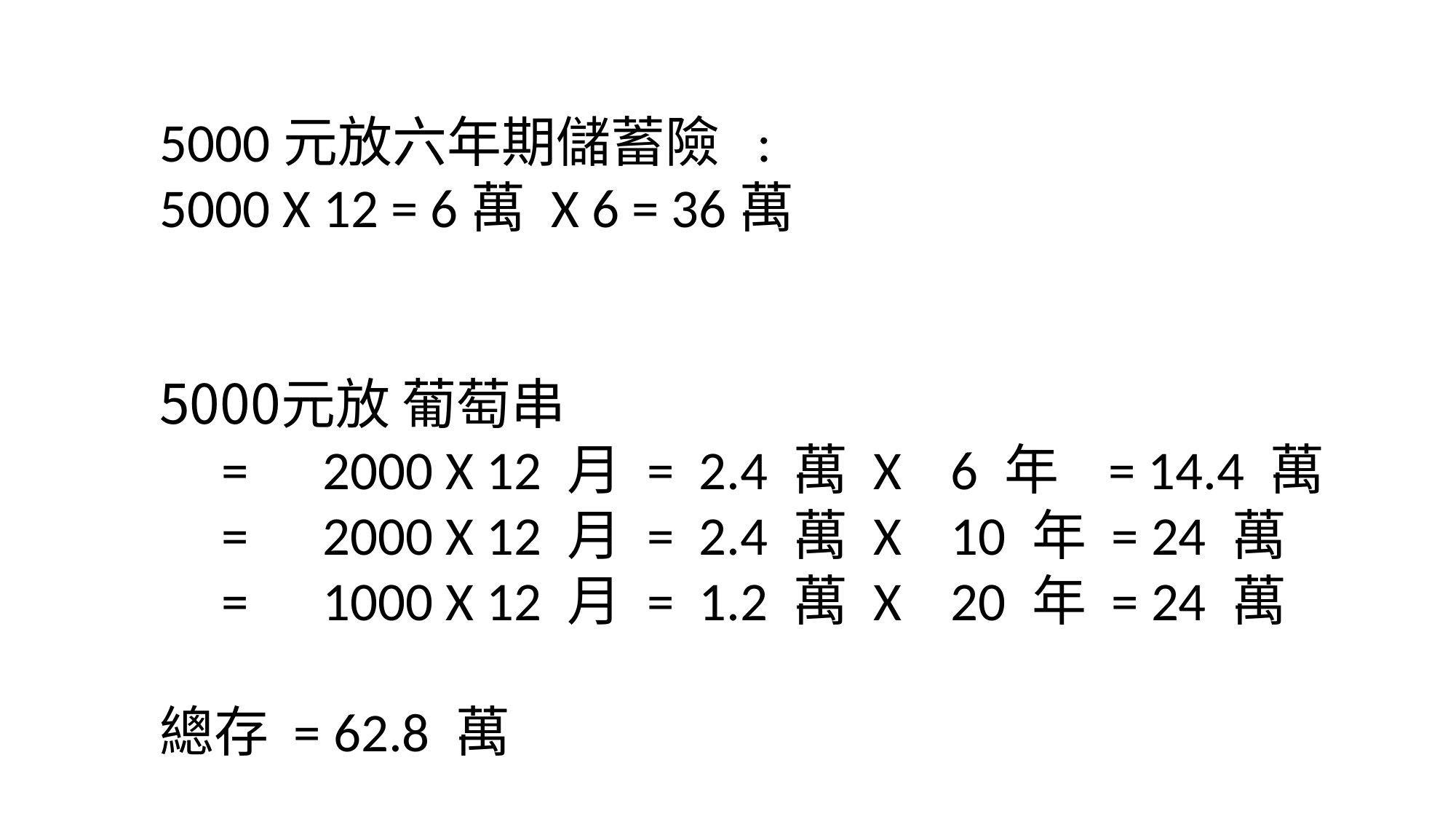

5000元放六年期儲蓄險  :
5000 X 12 = 6萬 X 6 = 36萬

元放 葡萄串
     =      2000 X 12 月 =  2.4 萬 X    6 年   = 14.4 萬
     =      2000 X 12 月 =  2.4 萬 X    10 年 = 24 萬
     =      1000 X 12 月 =  1.2 萬 X    20 年 = 24 萬

總存 = 62.8 萬